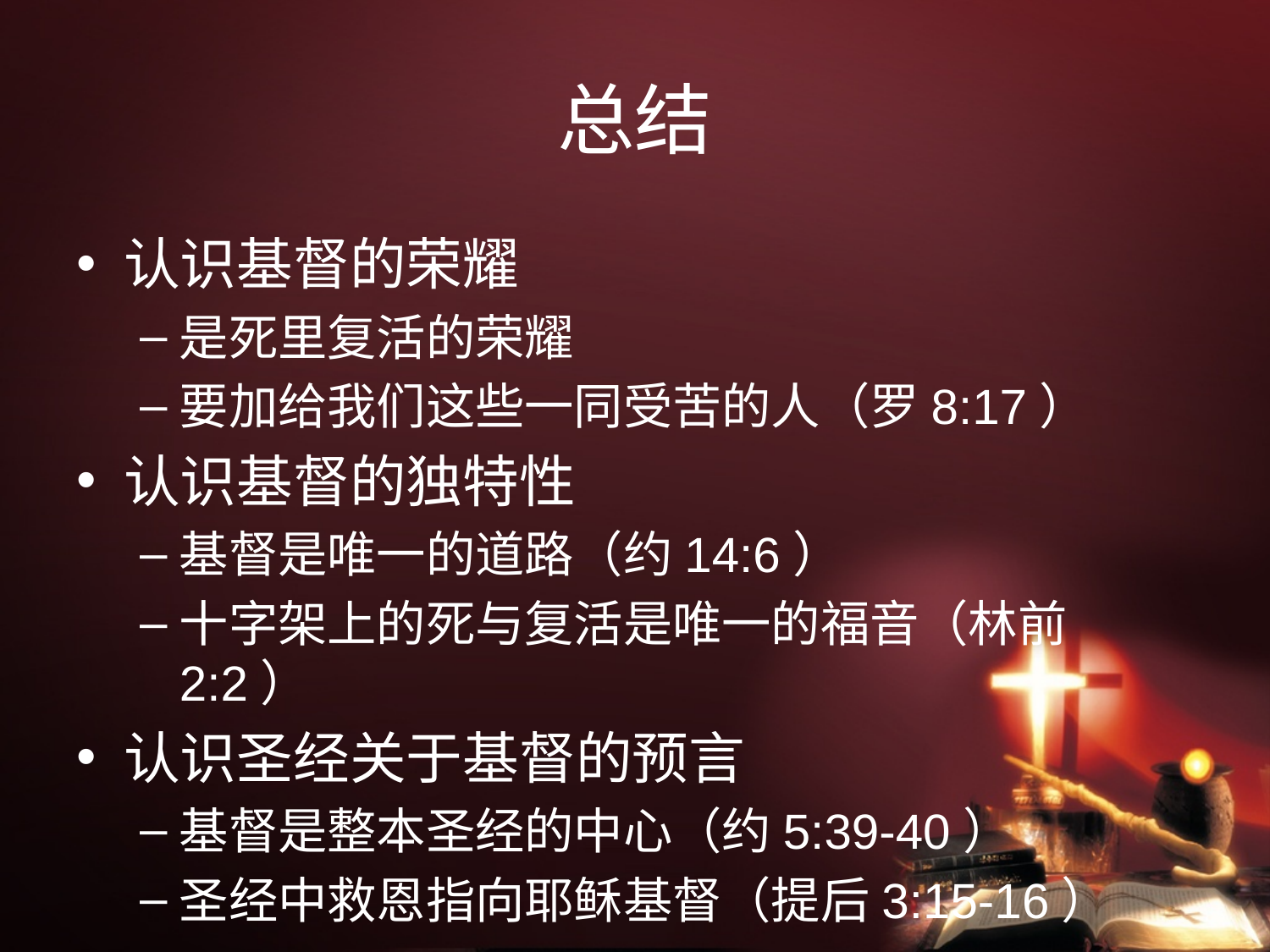

# 总结
认识基督的荣耀
是死里复活的荣耀
要加给我们这些一同受苦的人（罗8:17）
认识基督的独特性
基督是唯一的道路（约14:6）
十字架上的死与复活是唯一的福音（林前2:2）
认识圣经关于基督的预言
基督是整本圣经的中心（约5:39-40）
圣经中救恩指向耶稣基督（提后3:15-16）